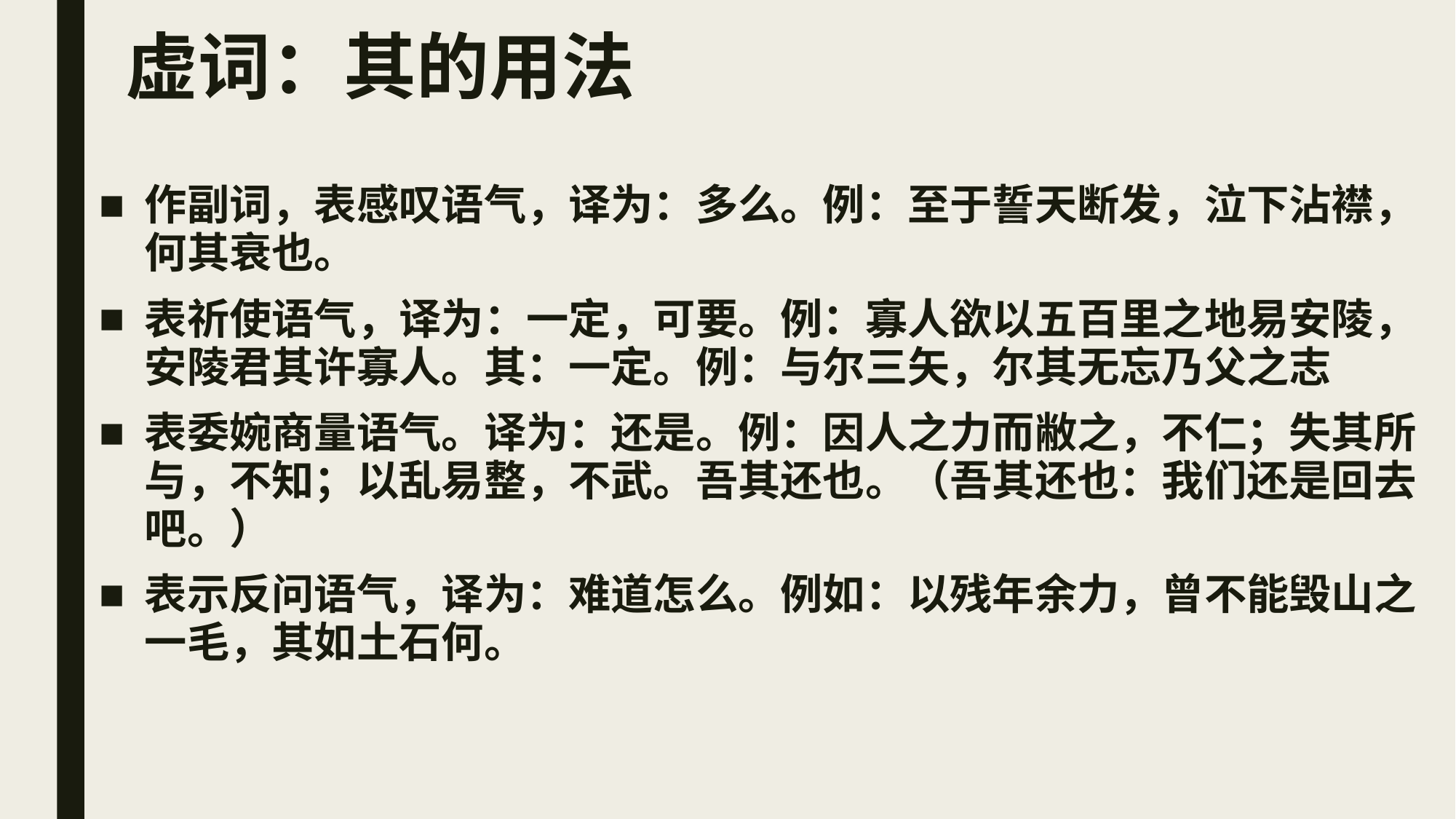

# 虚词：其的用法
作副词，表感叹语气，译为：多么。例：至于誓天断发，泣下沾襟，何其衰也。
表祈使语气，译为：一定，可要。例：寡人欲以五百里之地易安陵，安陵君其许寡人。其：一定。例：与尔三矢，尔其无忘乃父之志
表委婉商量语气。译为：还是。例：因人之力而敝之，不仁；失其所与，不知；以乱易整，不武。吾其还也。（吾其还也：我们还是回去吧。）
表示反问语气，译为：难道怎么。例如：以残年余力，曾不能毁山之一毛，其如土石何。